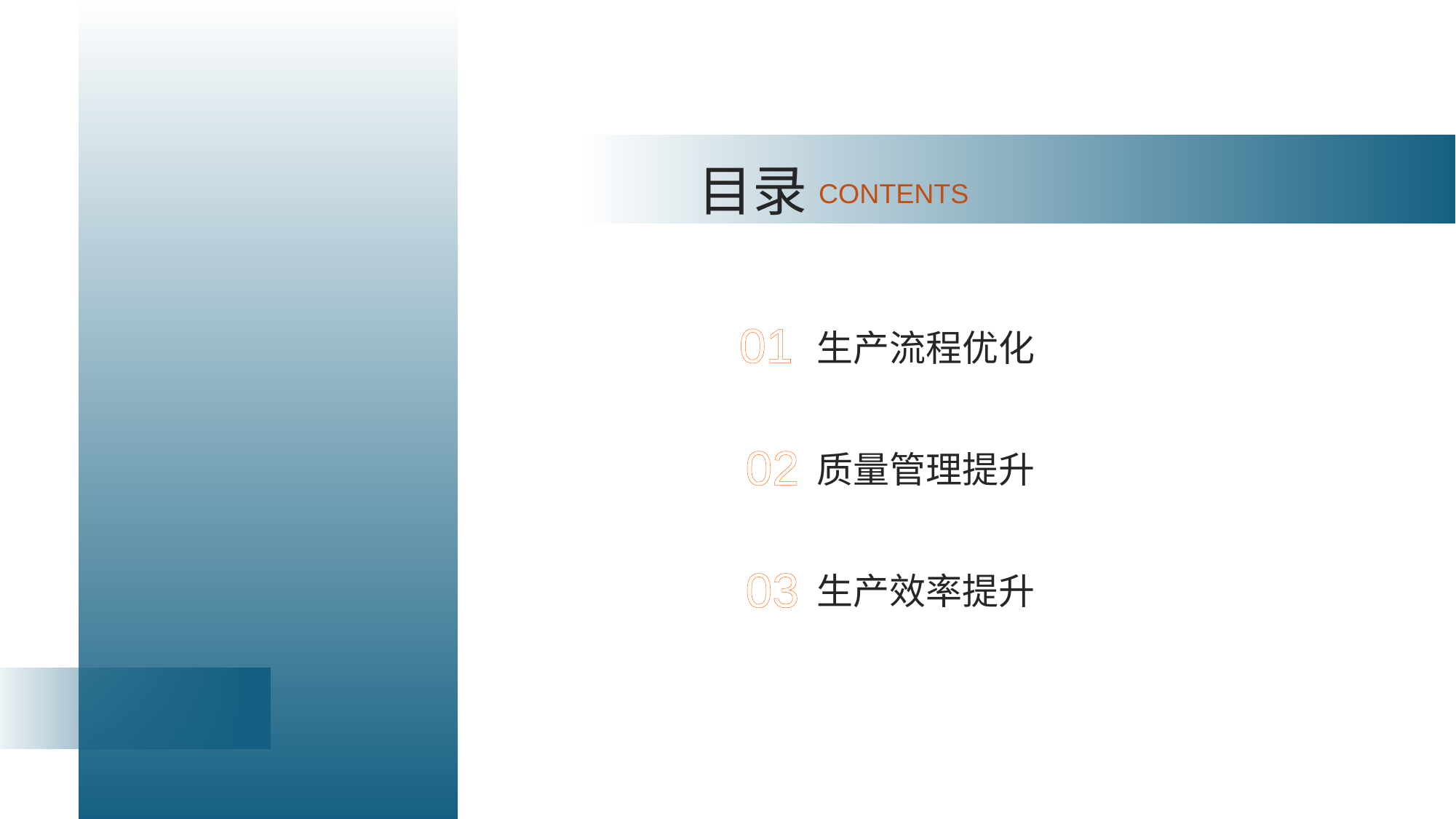

目录
CONTENTS
01
生产流程优化
02
质量管理提升
03
生产效率提升